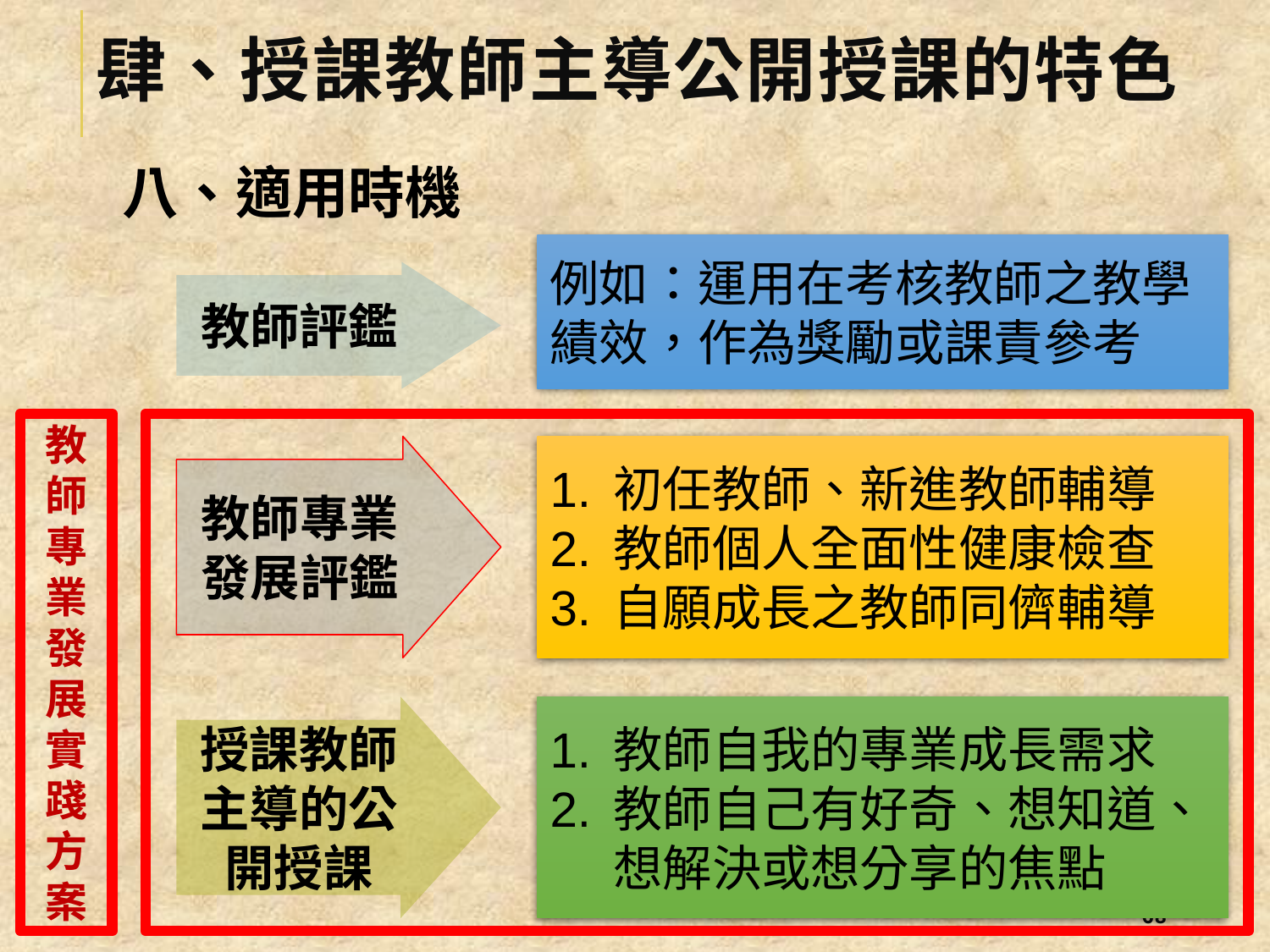

# 肆、授課教師主導公開授課的特色
八、適用時機
例如：運用在考核教師之教學績效，作為獎勵或課責參考
教師評鑑
教師專業發展實踐方案

教師專業發展評鑑
初任教師、新進教師輔導
教師個人全面性健康檢查
自願成長之教師同儕輔導
教師自我的專業成長需求
教師自己有好奇、想知道、想解決或想分享的焦點
授課教師主導的公開授課
68